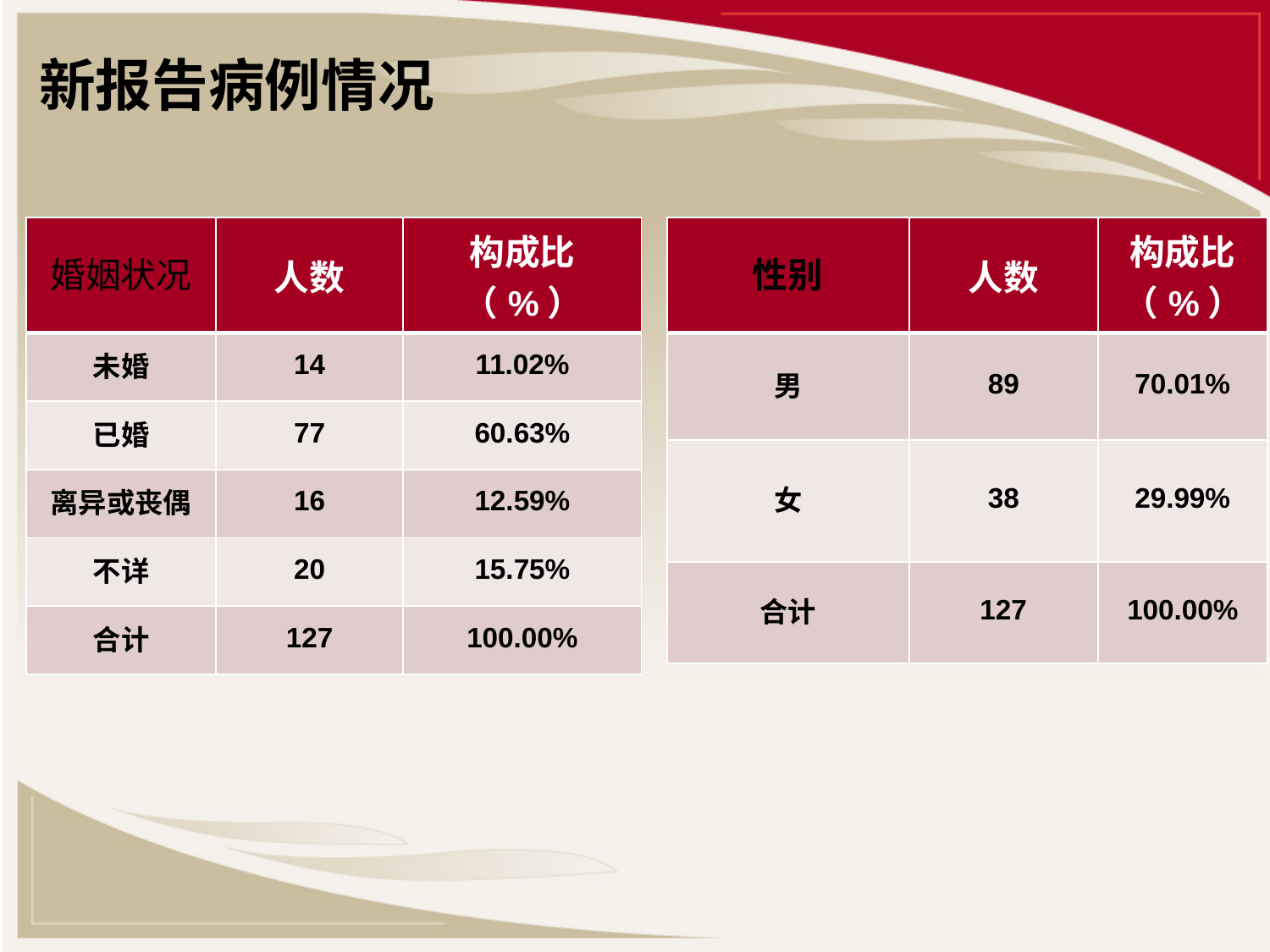

新报告病例情况
| 婚姻状况 | 人数 | 构成比（%） |
| --- | --- | --- |
| 未婚 | 14 | 11.02% |
| 已婚 | 77 | 60.63% |
| 离异或丧偶 | 16 | 12.59% |
| 不详 | 20 | 15.75% |
| 合计 | 127 | 100.00% |
| 性别 | 人数 | 构成比（%） |
| --- | --- | --- |
| 男 | 89 | 70.01% |
| 女 | 38 | 29.99% |
| 合计 | 127 | 100.00% |